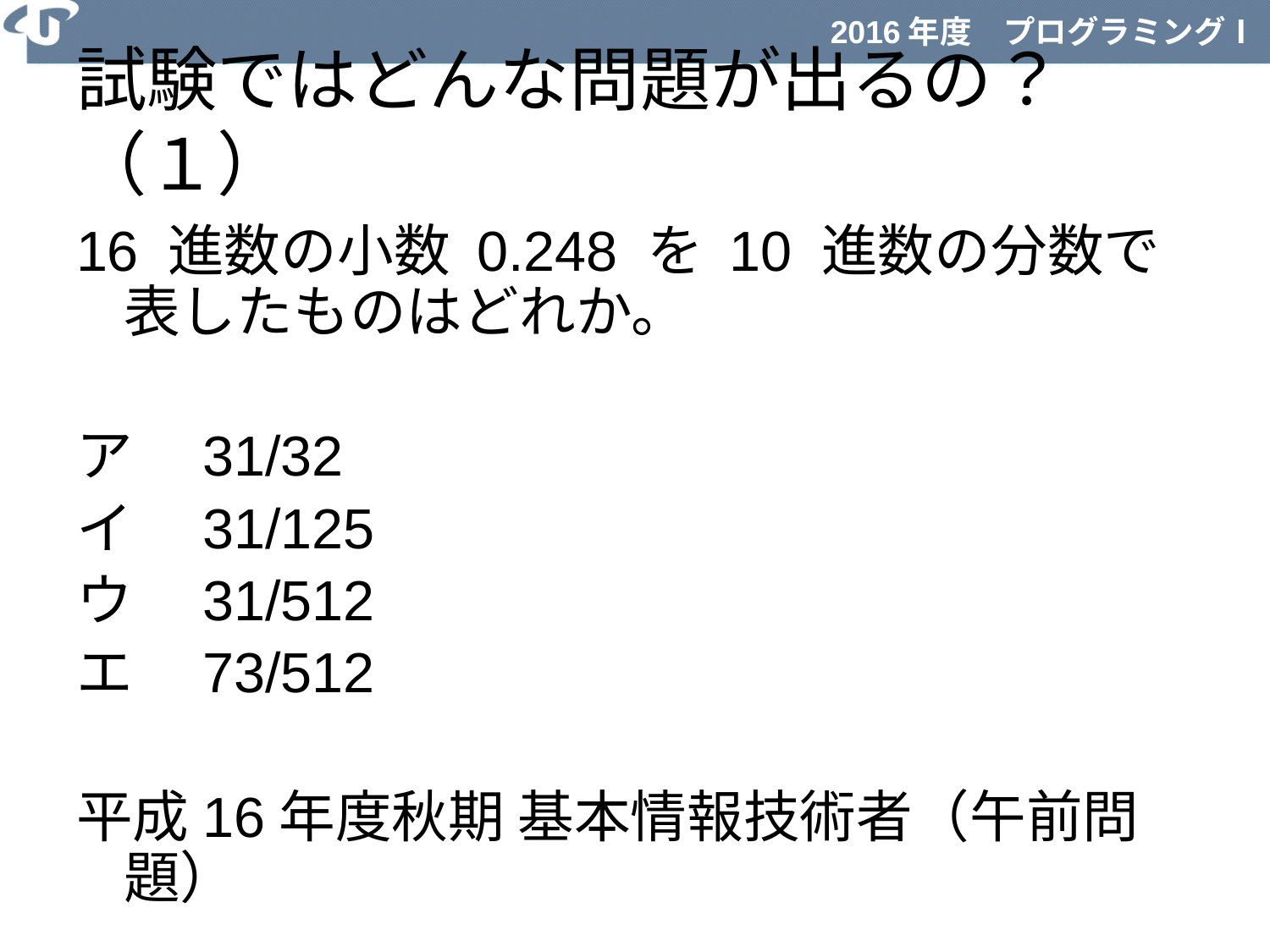

試験ではどんな問題が出るの？（１）
16 進数の小数 0.248 を 10 進数の分数で表したものはどれか。

ア　31/32
イ　31/125
ウ　31/512
エ　73/512

平成16年度秋期 基本情報技術者（午前問題）